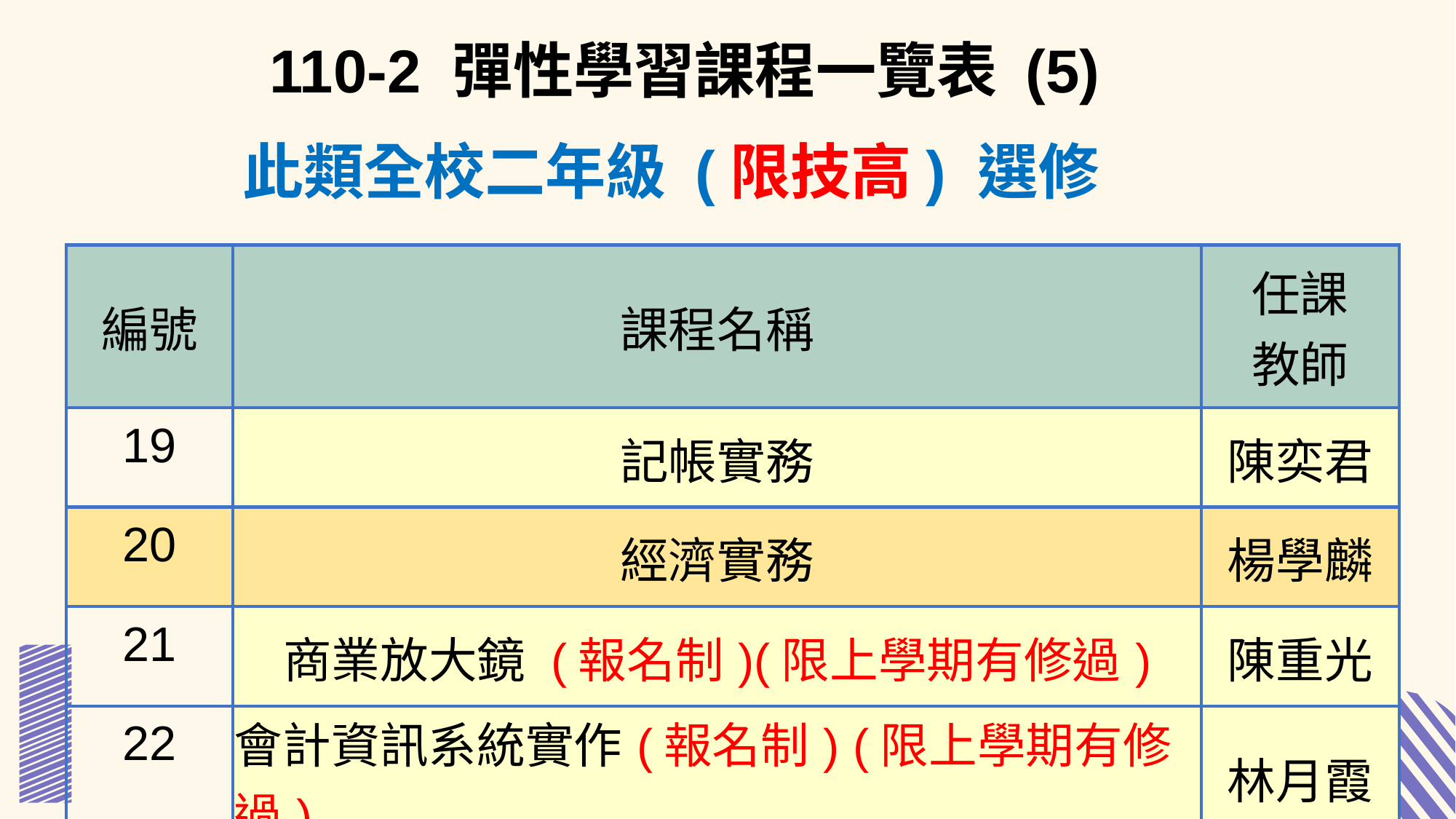

110-2 彈性學習課程一覽表 (5)
此類全校二年級 (限技高) 選修

| 編號 | 課程名稱 | 任課 教師 |
| --- | --- | --- |
| 19 | 記帳實務 | 陳奕君 |
| 20 | 經濟實務 | 楊學麟 |
| 21 | 商業放大鏡 (報名制)(限上學期有修過) | 陳重光 |
| 22 | 會計資訊系統實作(報名制) (限上學期有修過) | 林月霞 |